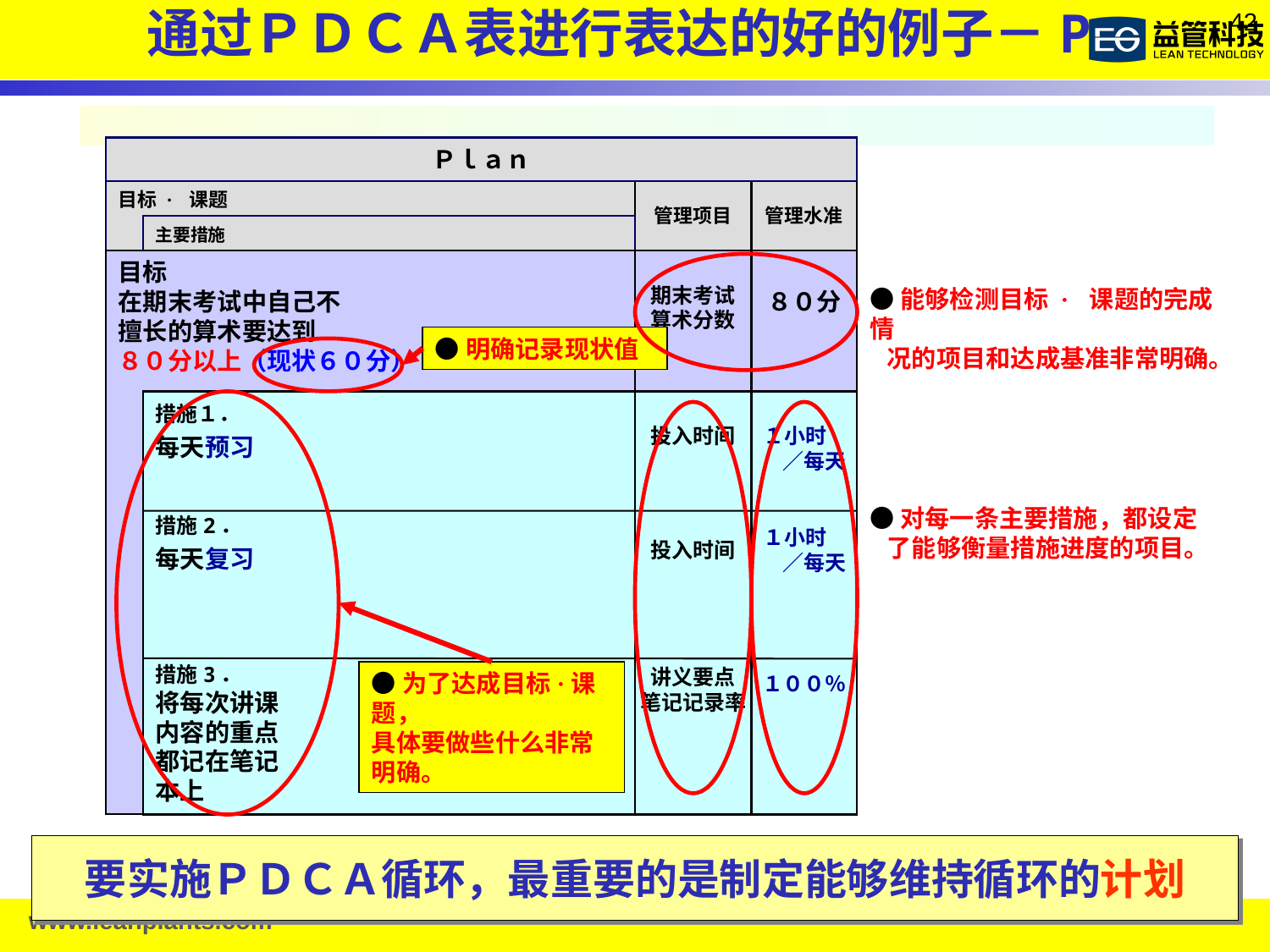

通过ＰＤＣＡ表进行表达的好的例子－P
42

Ｐｌａｎ
目标 · 课题
管理项目
管理水准
主要措施
目标
在期末考试中自己不
擅长的算术要达到
８０分以上（现状６０分）

期末考试
算术分数

８０分
措施１．
每天预习

措施2．
每天复习

措施3．
将每次讲课
内容的重点
都记在笔记
本上

投入时间

投入时间

讲义要点
笔记记录率

１小时
   ／每天

１小时
   ／每天

１００％

●能够检测目标 · 课题的完成情
  况的项目和达成基准非常明确。
●明确记录现状值

●对每一条主要措施，都设定
  了能够衡量措施进度的项目。
●为了达成目标·课题，
具体要做些什么非常
明确。
要实施ＰＤＣＡ循环，最重要的是制定能够维持循环的计划